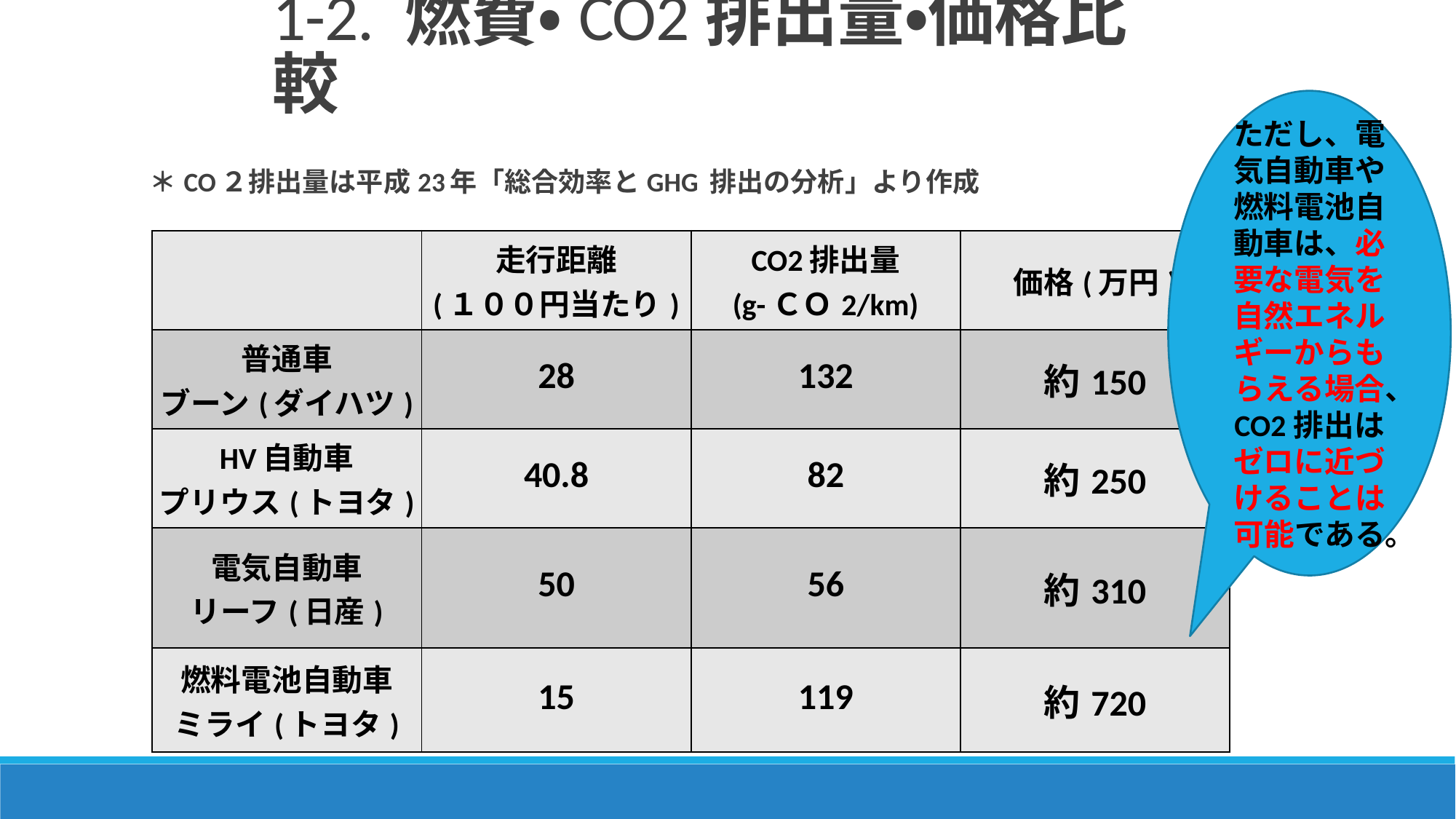

1-2. 燃費・CO2排出量・価格比較
ただし、電気自動車や燃料電池自動車は、必要な電気を自然エネルギーからもらえる場合、CO2排出はゼロに近づけることは可能である。
＊CO２排出量は平成23年「総合効率とGHG 排出の分析」より作成
|  | 走行距離 (１００円当たり) | CO2排出量 (g-ＣＯ2/km) | 価格(万円) |
| --- | --- | --- | --- |
| 普通車 ブーン(ダイハツ) | 28 | 132 | 約150 |
| HV自動車 プリウス(トヨタ) | 40.8 | 82 | 約250 |
| 電気自動車 リーフ(日産) | 50 | 56 | 約310 |
| 燃料電池自動車 ミライ(トヨタ) | 15 | 119 | 約720 |